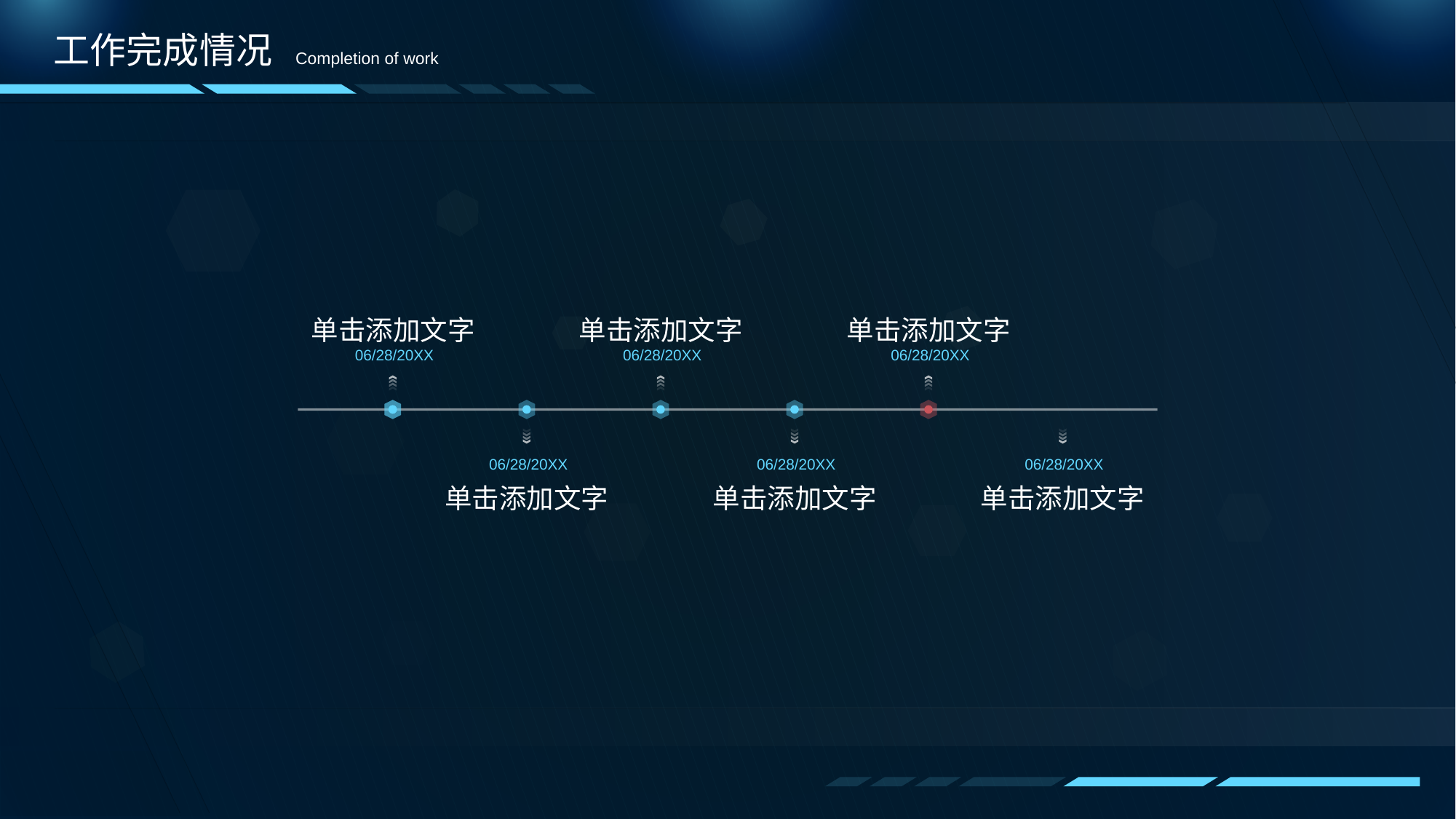

工作完成情况
Completion of work
单击添加文字
单击添加文字
单击添加文字
06/28/20XX
06/28/20XX
06/28/20XX

06/28/20XX
06/28/20XX
06/28/20XX
单击添加文字
单击添加文字
单击添加文字